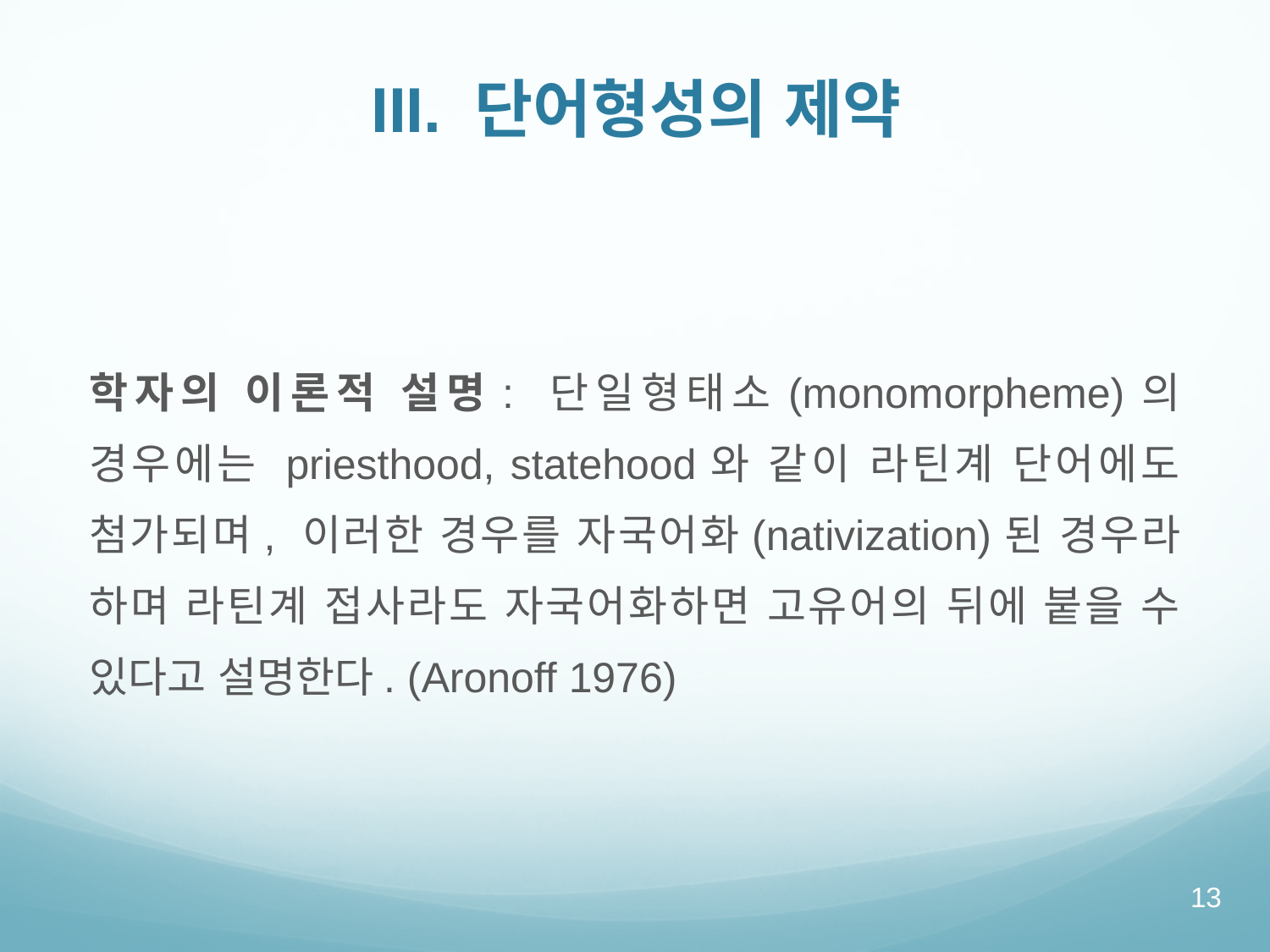

# III. 단어형성의 제약
학자의 이론적 설명: 단일형태소(monomorpheme)의 경우에는 priesthood, statehood와 같이 라틴계 단어에도 첨가되며, 이러한 경우를 자국어화(nativization)된 경우라 하며 라틴계 접사라도 자국어화하면 고유어의 뒤에 붙을 수 있다고 설명한다. (Aronoff 1976)
13